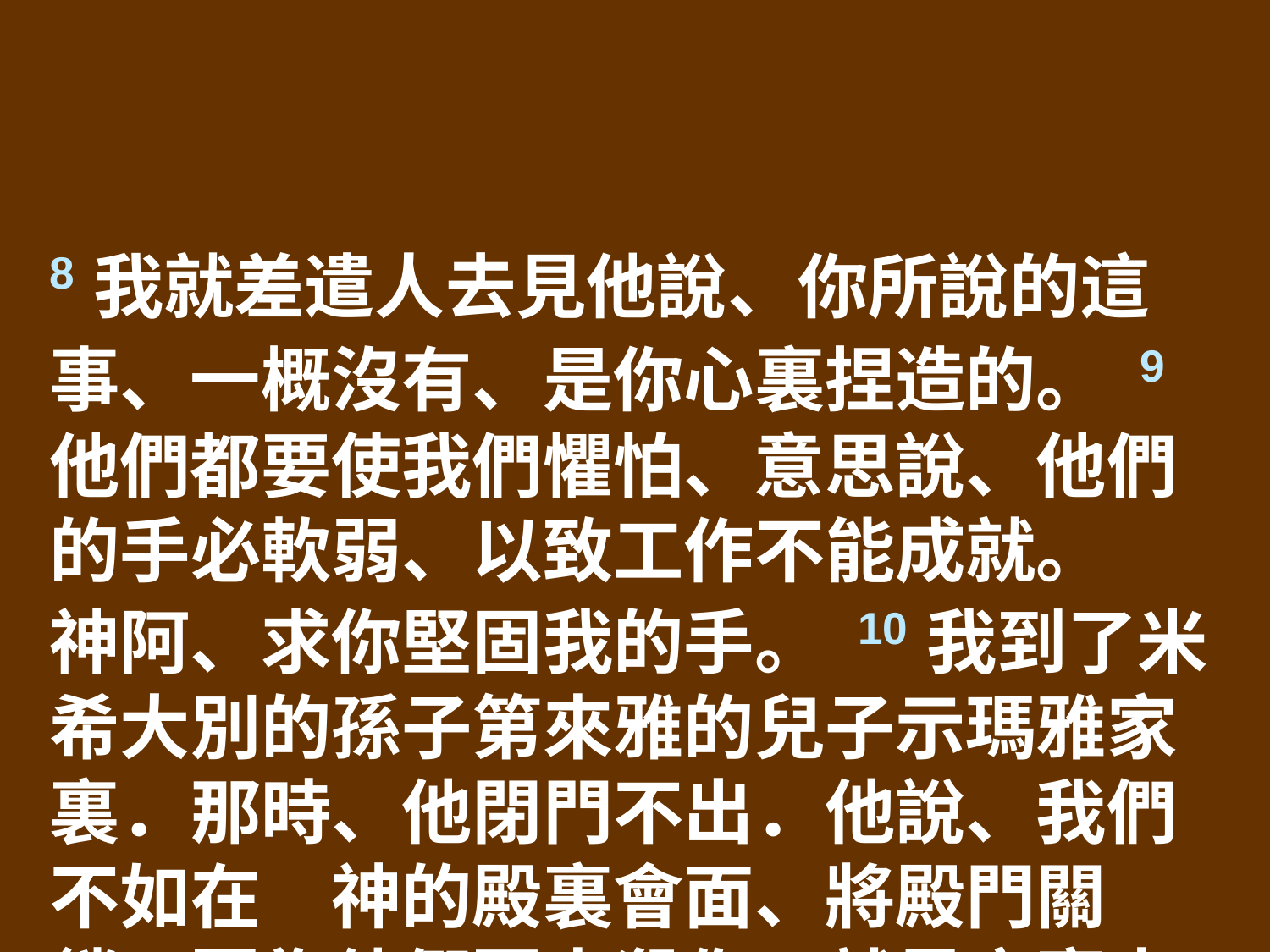

8我就差遣人去見他說、你所說的這事、一概沒有、是你心裏捏造的。 9他們都要使我們懼怕、意思說、他們的手必軟弱、以致工作不能成就。　神阿、求你堅固我的手。 10我到了米希大別的孫子第來雅的兒子示瑪雅家裏．那時、他閉門不出．他說、我們不如在　神的殿裏會面、將殿門關鎖．因為他們要來殺你、就是夜裏來殺你。